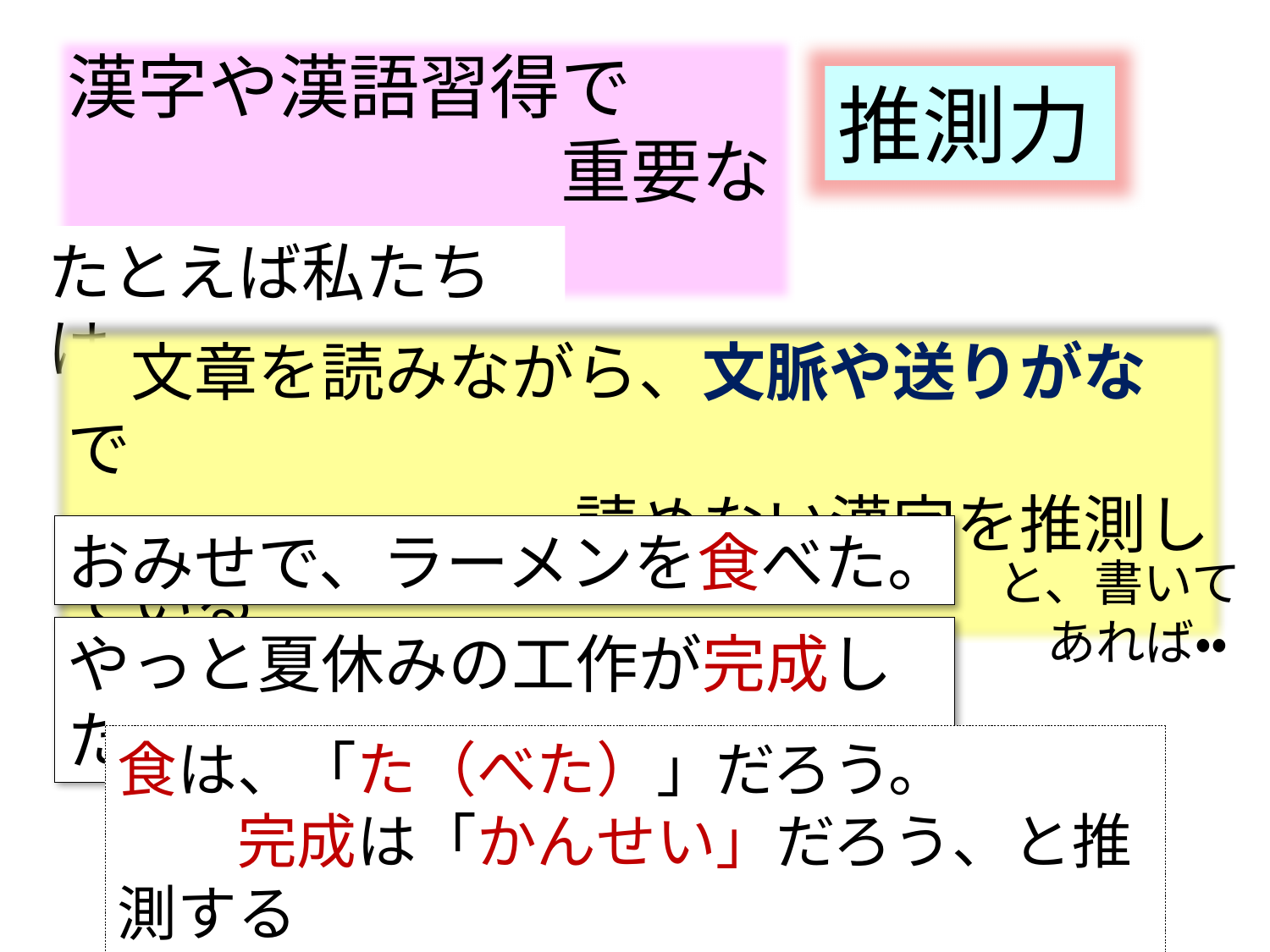

漢字や漢語習得で
　　　　　　　重要なのは
推測力
たとえば私たちは
　文章を読みながら、文脈や送りがな　で
　　　　　　　　読めない漢字を推測している
おみせで、ラーメンを食べた。
と、書いて
　あれば・・
やっと夏休みの工作が完成した。
食は、「た（べた）」だろう。
　　完成は「かんせい」だろう、と推測する